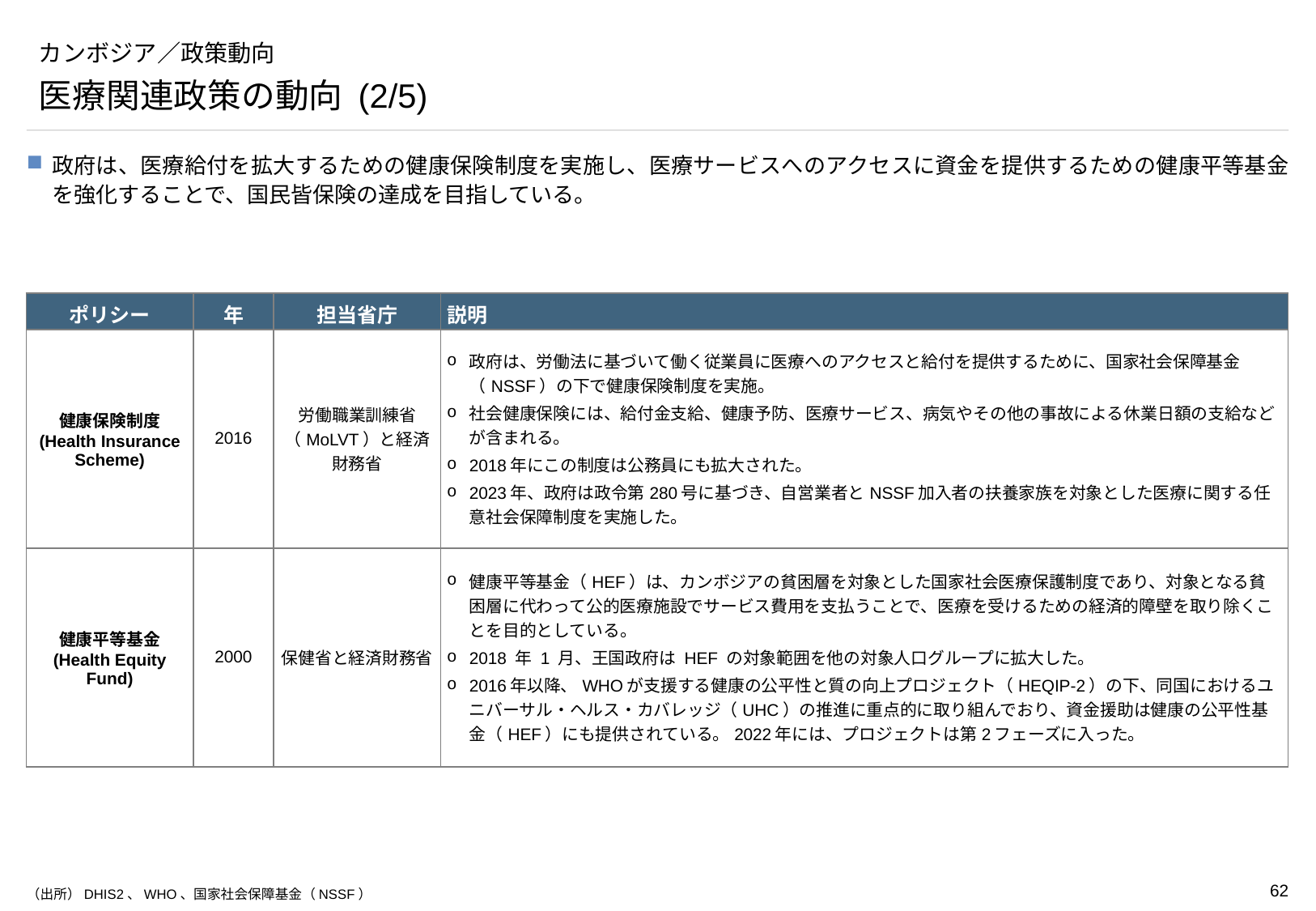

# カンボジア／政策動向
医療関連政策の動向 (2/5)
政府は、医療給付を拡大するための健康保険制度を実施し、医療サービスへのアクセスに資金を提供するための健康平等基金を強化することで、国民皆保険の達成を目指している。
| ポリシー | 年 | 担当省庁 | 説明 |
| --- | --- | --- | --- |
| 健康保険制度 (Health Insurance Scheme) | 2016 | 労働職業訓練省（MoLVT）と経済財務省 | 政府は、労働法に基づいて働く従業員に医療へのアクセスと給付を提供するために、国家社会保障基金（NSSF）の下で健康保険制度を実施。 社会健康保険には、給付金支給、健康予防、医療サービス、病気やその他の事故による休業日額の支給などが含まれる。 2018年にこの制度は公務員にも拡大された。 2023年、政府は政令第280号に基づき、自営業者とNSSF加入者の扶養家族を対象とした医療に関する任意社会保障制度を実施した。 |
| 健康平等基金 (Health Equity Fund) | 2000 | 保健省と経済財務省 | 健康平等基金（HEF）は、カンボジアの貧困層を対象とした国家社会医療保護制度であり、対象となる貧困層に代わって公的医療施設でサービス費用を支払うことで、医療を受けるための経済的障壁を取り除くことを目的としている。 2018 年 1 月、王国政府は HEF の対象範囲を他の対象人口グループに拡大した。 2016年以降、WHOが支援する健康の公平性と質の向上プロジェクト（HEQIP-2）の下、同国におけるユニバーサル・ヘルス・カバレッジ（UHC）の推進に重点的に取り組んでおり、資金援助は健康の公平性基金（HEF）にも提供されている。2022年には、プロジェクトは第2フェーズに入った。 |
（出所）DHIS2、WHO、国家社会保障基金（NSSF）